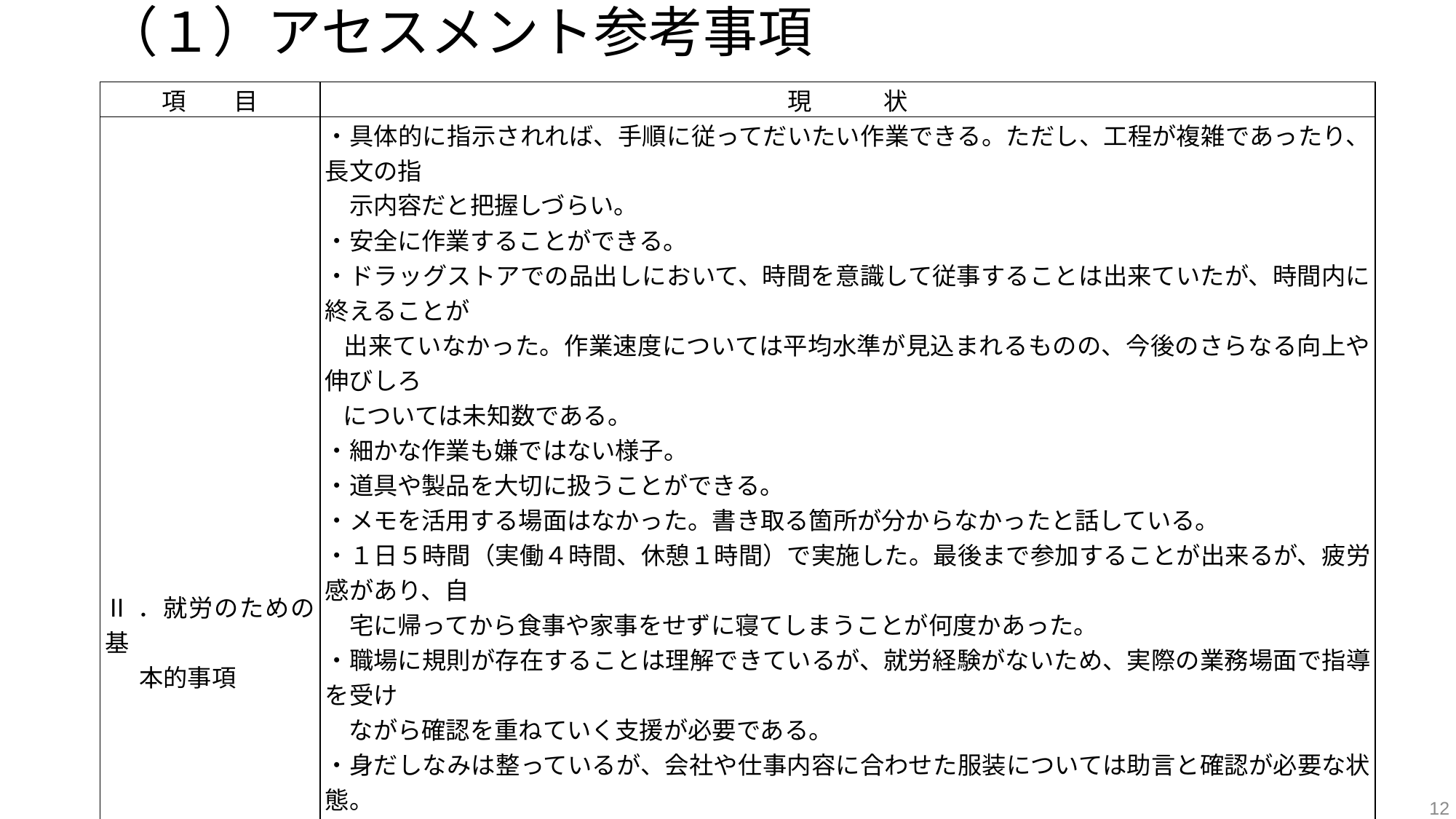

# （１）アセスメント参考事項
| 項　　目 | 現　　　状 |
| --- | --- |
| Ⅱ．就労のための基 本的事項 | ・具体的に指示されれば、手順に従ってだいたい作業できる。ただし、工程が複雑であったり、長文の指 　示内容だと把握しづらい。 ・安全に作業することができる。 ・ドラッグストアでの品出しにおいて、時間を意識して従事することは出来ていたが、時間内に終えることが 出来ていなかった。作業速度については平均水準が見込まれるものの、今後のさらなる向上や伸びしろ については未知数である。 ・細かな作業も嫌ではない様子。 ・道具や製品を大切に扱うことができる。 ・メモを活用する場面はなかった。書き取る箇所が分からなかったと話している。 ・１日５時間（実働４時間、休憩１時間）で実施した。最後まで参加することが出来るが、疲労感があり、自 　宅に帰ってから食事や家事をせずに寝てしまうことが何度かあった。 ・職場に規則が存在することは理解できているが、就労経験がないため、実際の業務場面で指導を受け 　ながら確認を重ねていく支援が必要である。 ・身だしなみは整っているが、会社や仕事内容に合わせた服装については助言と確認が必要な状態。 ・他者と協力して作業することは嫌ではないが、例えば作業の進捗について話し合ったり、その中で妥協 　点を見出して取り組んでいくことに対して負担感や難しさを抱えている。 ・全体を通して自己否定的な傾向が強く、自分に自信を持つことが難しい状態が見られる。些細なことで 　も「自分にはできないのではないか」と不安を深めやすく、気持ちの切り替えに苦慮することが多い。な 　お、こうした自信のなさは自己否定に向かうだけでなく、状況によっては周囲や相手に対するイライラとし 　て現れる場合もある（相手を攻撃するような行動はない様子）。 |
12